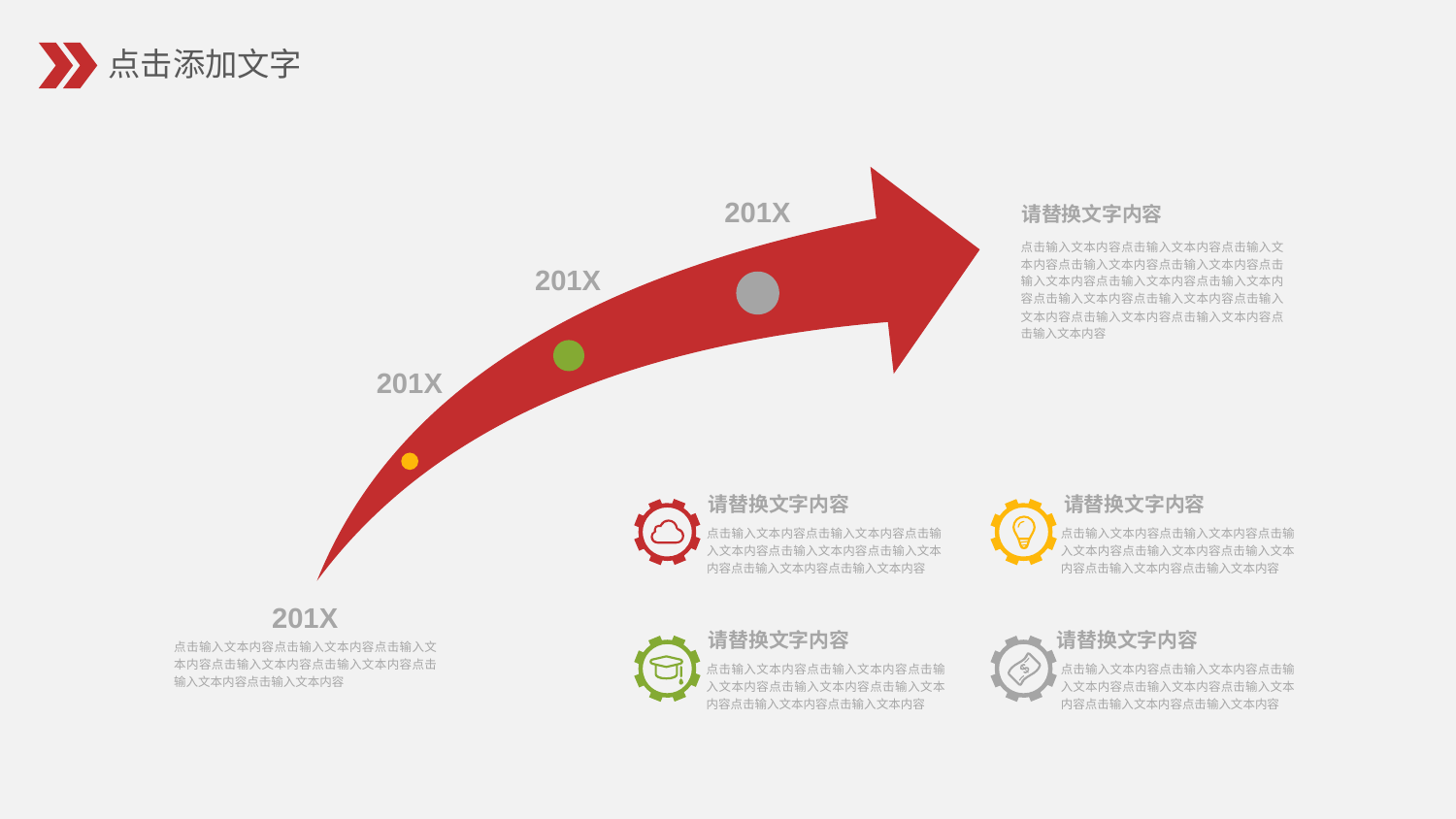

201X
请替换文字内容
点击输入文本内容点击输入文本内容点击输入文本内容点击输入文本内容点击输入文本内容点击输入文本内容点击输入文本内容点击输入文本内容点击输入文本内容点击输入文本内容点击输入文本内容点击输入文本内容点击输入文本内容点击输入文本内容
201X

201X

请替换文字内容
点击输入文本内容点击输入文本内容点击输入文本内容点击输入文本内容点击输入文本内容点击输入文本内容点击输入文本内容
请替换文字内容
点击输入文本内容点击输入文本内容点击输入文本内容点击输入文本内容点击输入文本内容点击输入文本内容点击输入文本内容

201X
请替换文字内容
点击输入文本内容点击输入文本内容点击输入文本内容点击输入文本内容点击输入文本内容点击输入文本内容点击输入文本内容
请替换文字内容
点击输入文本内容点击输入文本内容点击输入文本内容点击输入文本内容点击输入文本内容点击输入文本内容点击输入文本内容

点击输入文本内容点击输入文本内容点击输入文本内容点击输入文本内容点击输入文本内容点击输入文本内容点击输入文本内容